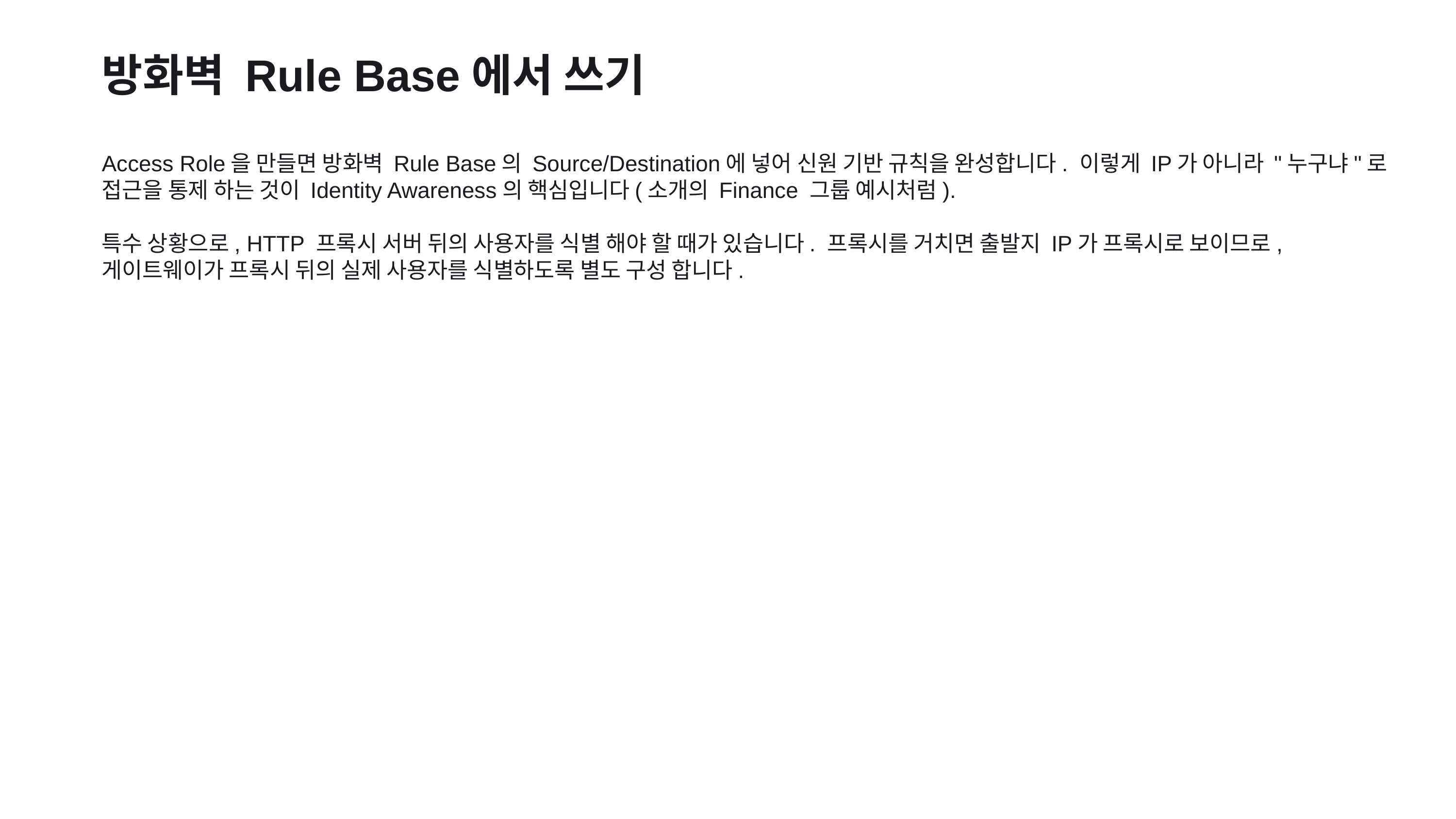

방화벽 Rule Base에서 쓰기
Access Role을 만들면 방화벽 Rule Base의 Source/Destination에 넣어 신원 기반 규칙을 완성합니다. 이렇게 IP가 아니라 "누구냐"로 접근을 통제 하는 것이 Identity Awareness의 핵심입니다(소개의 Finance 그룹 예시처럼).

특수 상황으로, HTTP 프록시 서버 뒤의 사용자를 식별 해야 할 때가 있습니다. 프록시를 거치면 출발지 IP가 프록시로 보이므로, 게이트웨이가 프록시 뒤의 실제 사용자를 식별하도록 별도 구성 합니다.